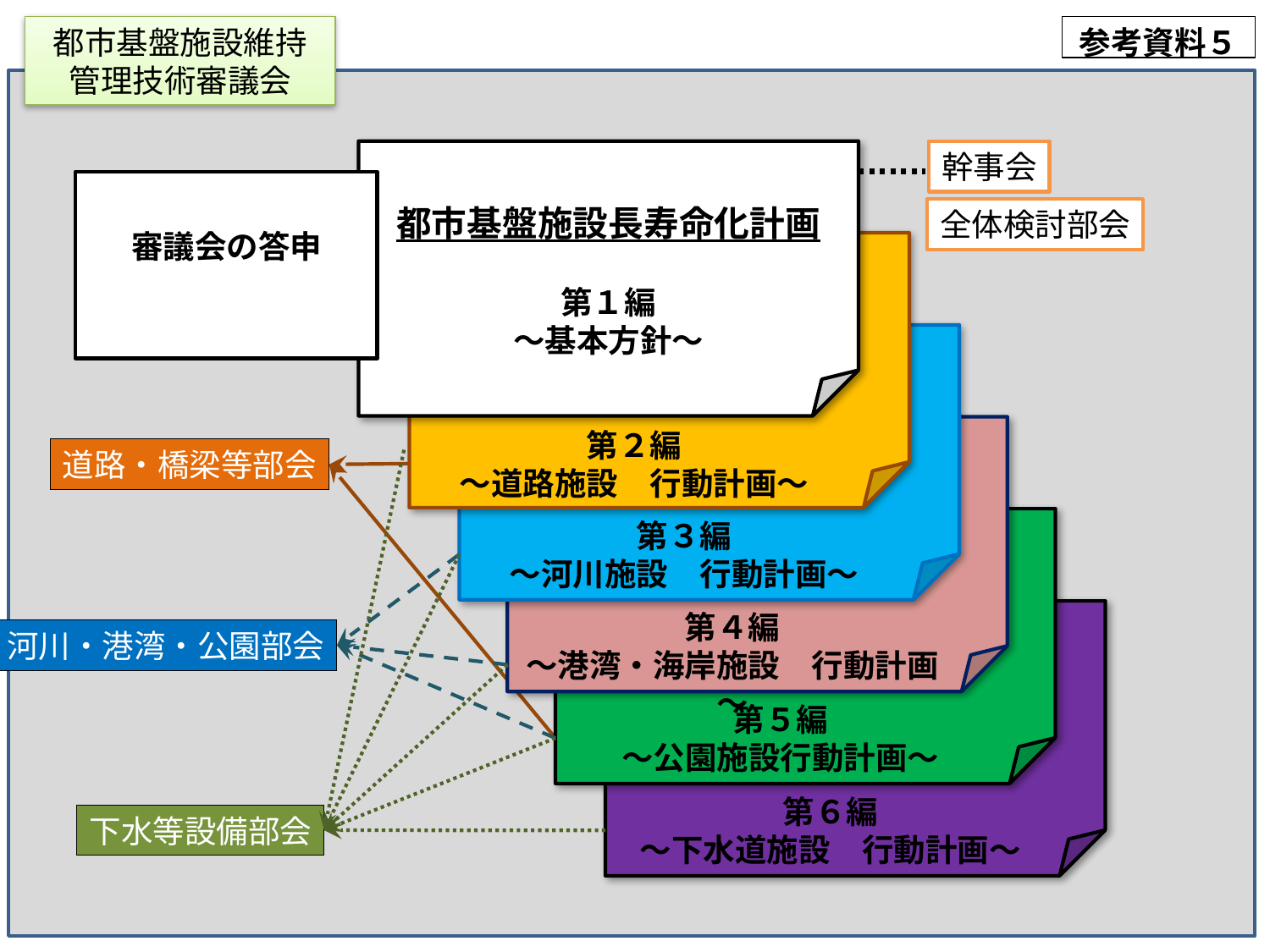

都市基盤施設維持管理技術審議会
参考資料５

幹事会
審議会の答申

都市基盤施設長寿命化計画
全体検討部会

第１編
～基本方針～

第２編
～道路施設　行動計画～
道路・橋梁等部会

第３編
～河川施設　行動計画～

第４編
～港湾・海岸施設　行動計画～
河川・港湾・公園部会
第５編
～公園施設行動計画～
第６編
～下水道施設　行動計画～
下水等設備部会